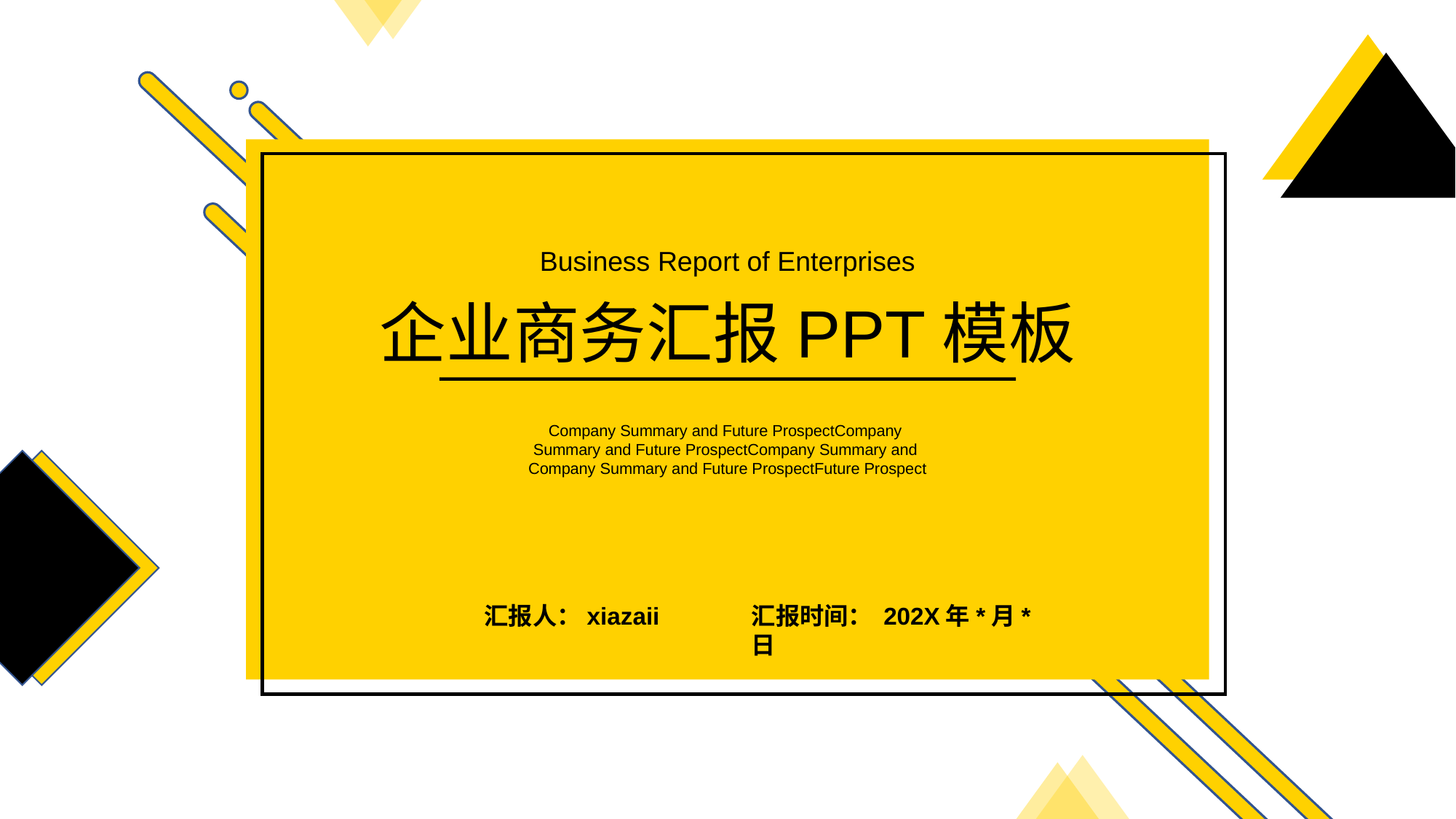

Business Report of Enterprises
企业商务汇报PPT模板

Company Summary and Future ProspectCompany
Summary and Future ProspectCompany Summary and
Company Summary and Future ProspectFuture Prospect

汇报人：xiazaii
汇报时间： 202X年*月*日